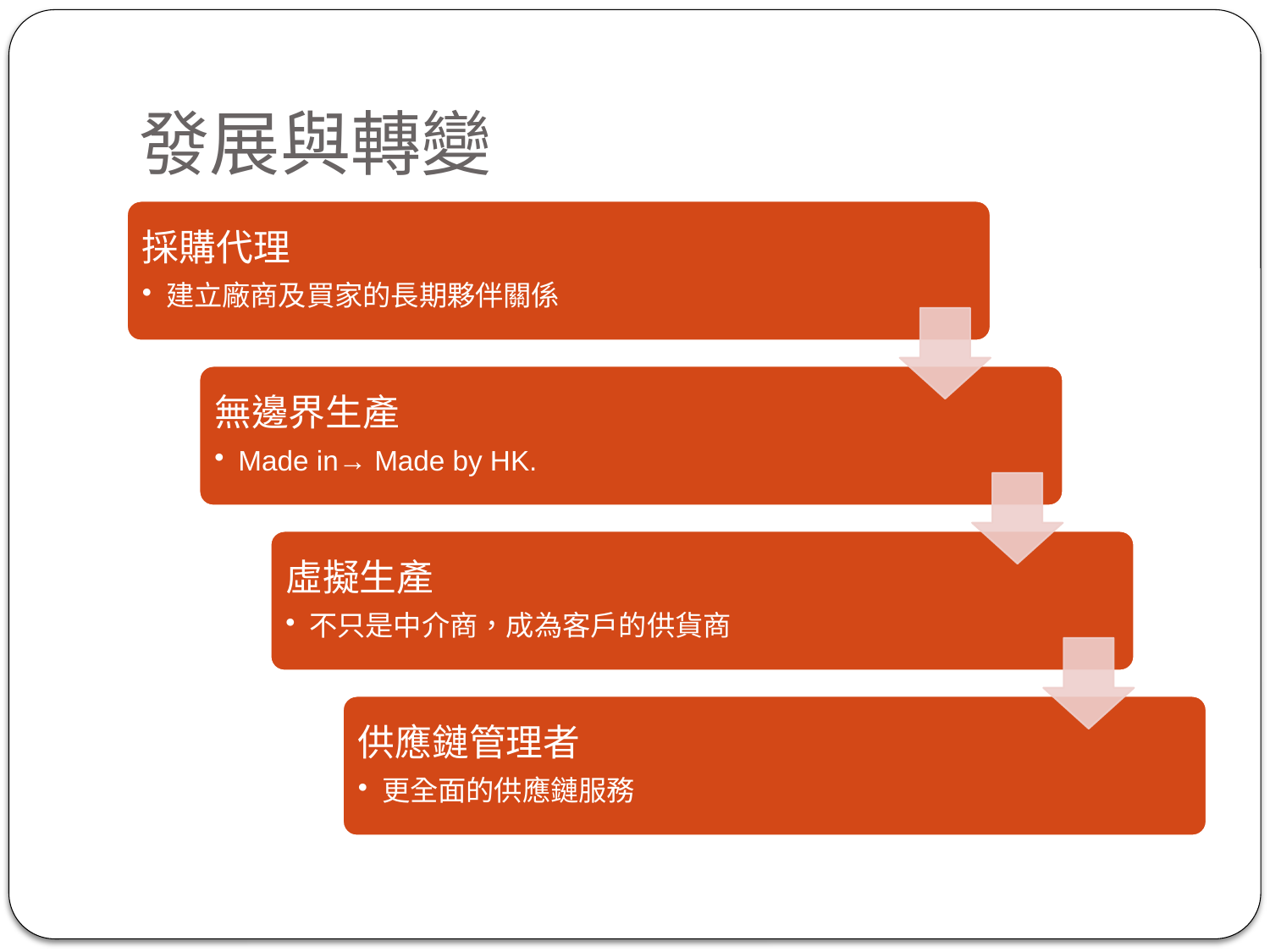

# 發展與轉變
採購代理
建立廠商及買家的長期夥伴關係
無邊界生產
Made in→ Made by HK.
虛擬生產
不只是中介商，成為客戶的供貨商
供應鏈管理者
更全面的供應鏈服務